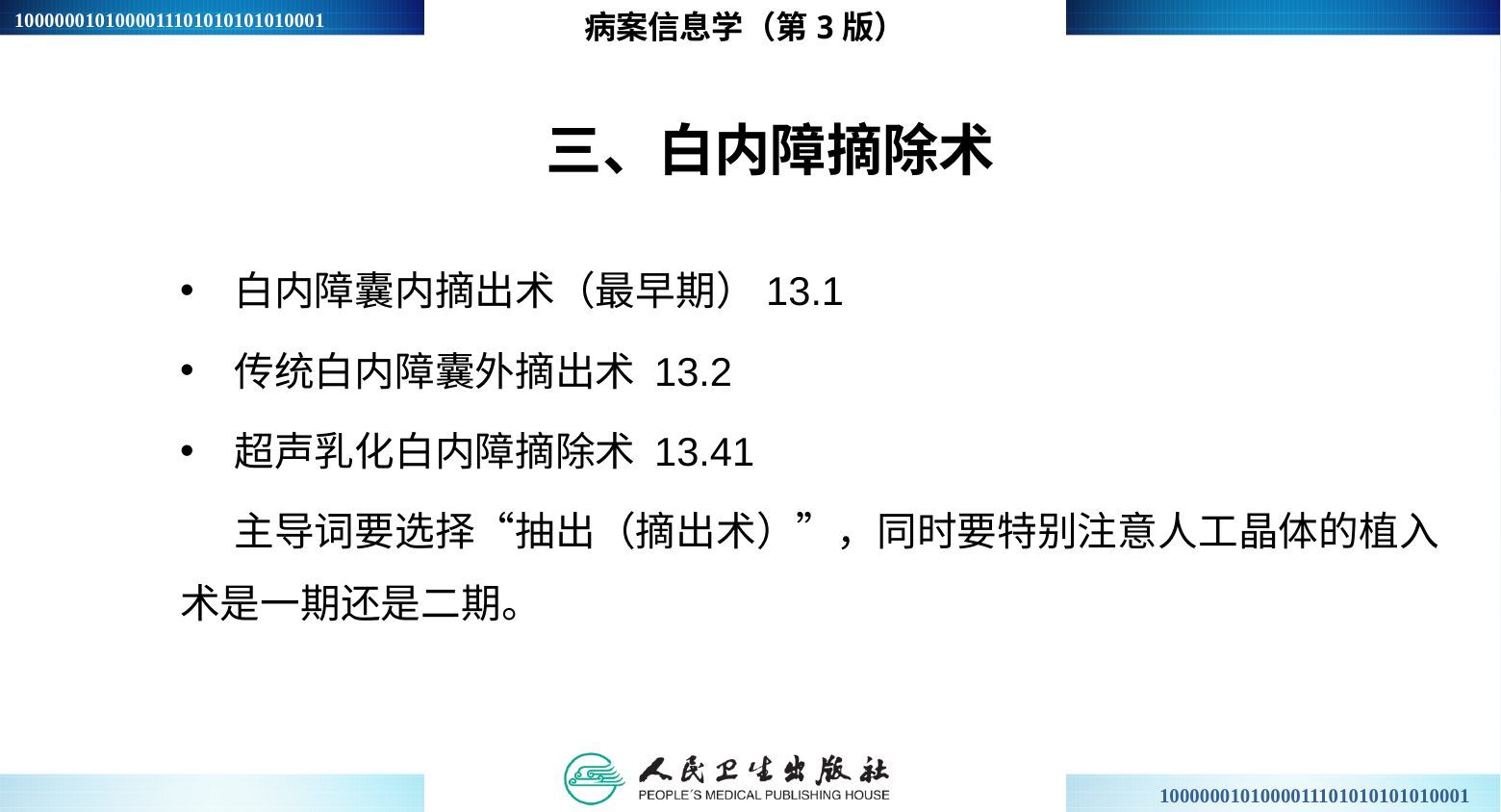

病案信息学（第3版）
# 三、白内障摘除术
白内障囊内摘出术（最早期）13.1
传统白内障囊外摘出术 13.2
超声乳化白内障摘除术 13.41
     主导词要选择“抽出（摘出术）”，同时要特别注意人工晶体的植入术是一期还是二期。